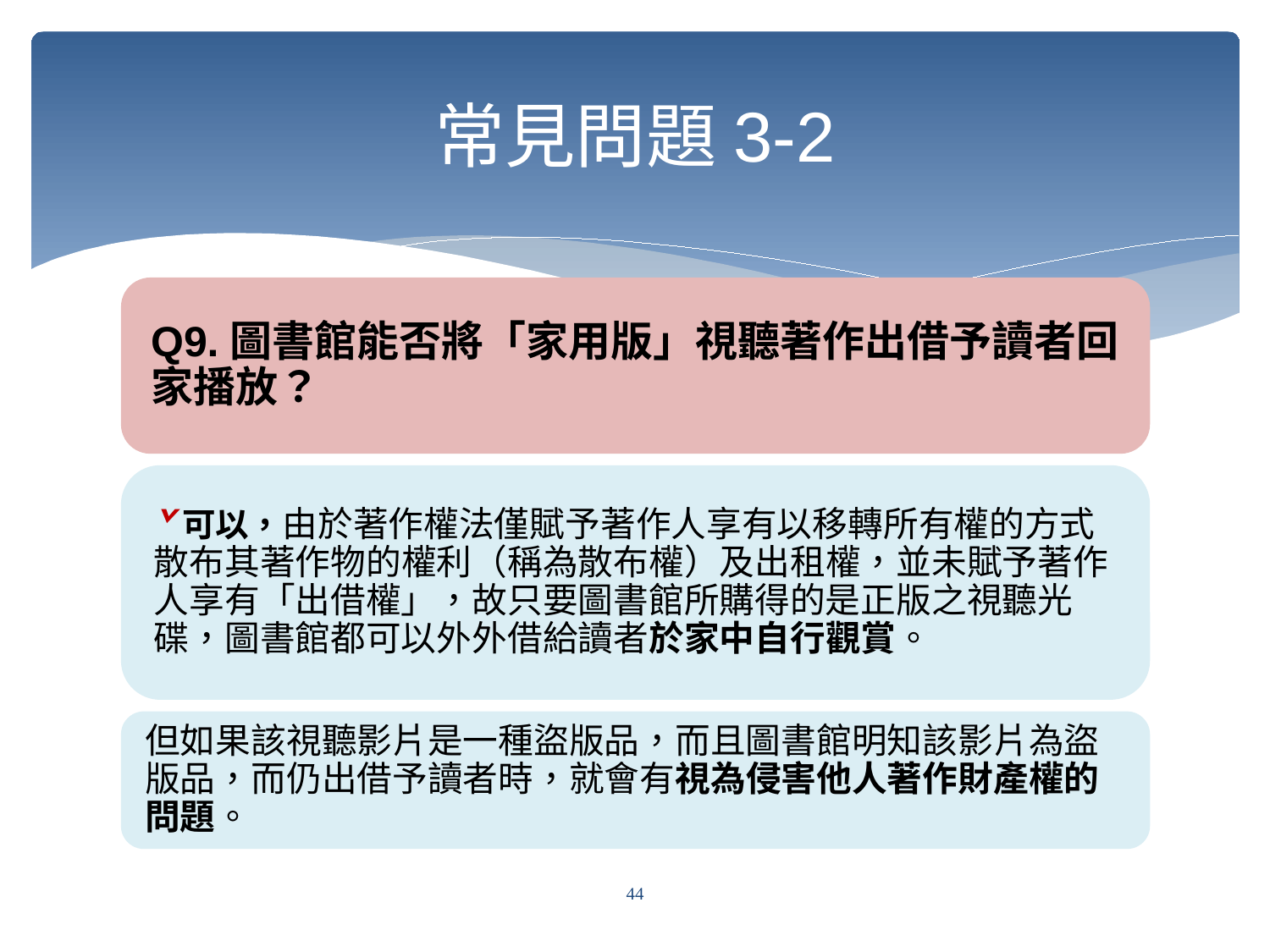

# 常見問題3-2
Q9.圖書館能否將「家用版」視聽著作出借予讀者回家播放？
ˇ可以，由於著作權法僅賦予著作人享有以移轉所有權的方式散布其著作物的權利（稱為散布權）及出租權，並未賦予著作人享有「出借權」，故只要圖書館所購得的是正版之視聽光碟，圖書館都可以外外借給讀者於家中自行觀賞。
但如果該視聽影片是一種盜版品，而且圖書館明知該影片為盜版品，而仍出借予讀者時，就會有視為侵害他人著作財產權的問題。
44